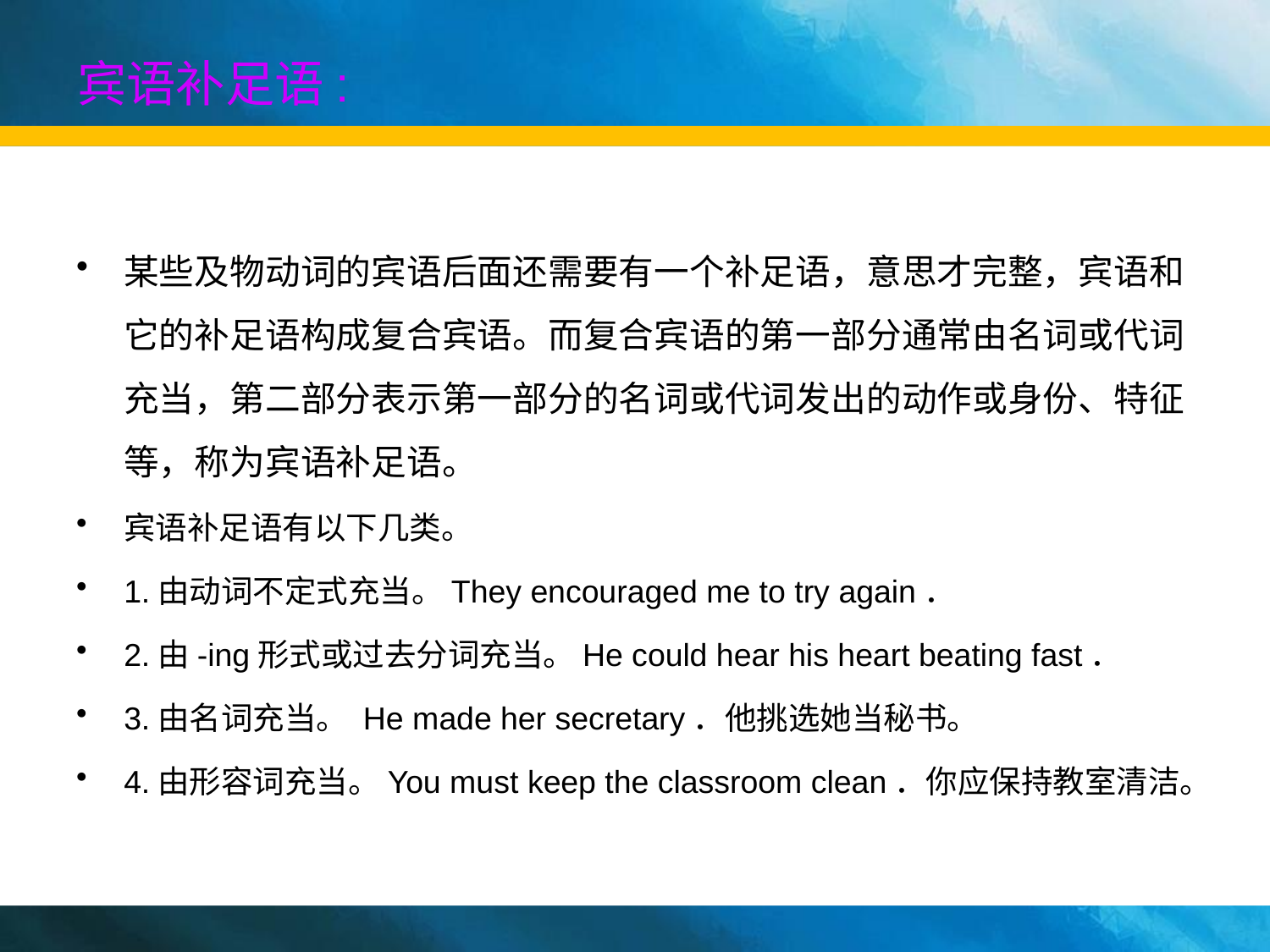

# 宾语补足语:
某些及物动词的宾语后面还需要有一个补足语，意思才完整，宾语和它的补足语构成复合宾语。而复合宾语的第一部分通常由名词或代词充当，第二部分表示第一部分的名词或代词发出的动作或身份、特征等，称为宾语补足语。
宾语补足语有以下几类。
1.由动词不定式充当。They encouraged me to try again．
2.由-ing形式或过去分词充当。He could hear his heart beating fast．
3.由名词充当。 He made her secretary．他挑选她当秘书。
4.由形容词充当。You must keep the classroom clean．你应保持教室清洁。